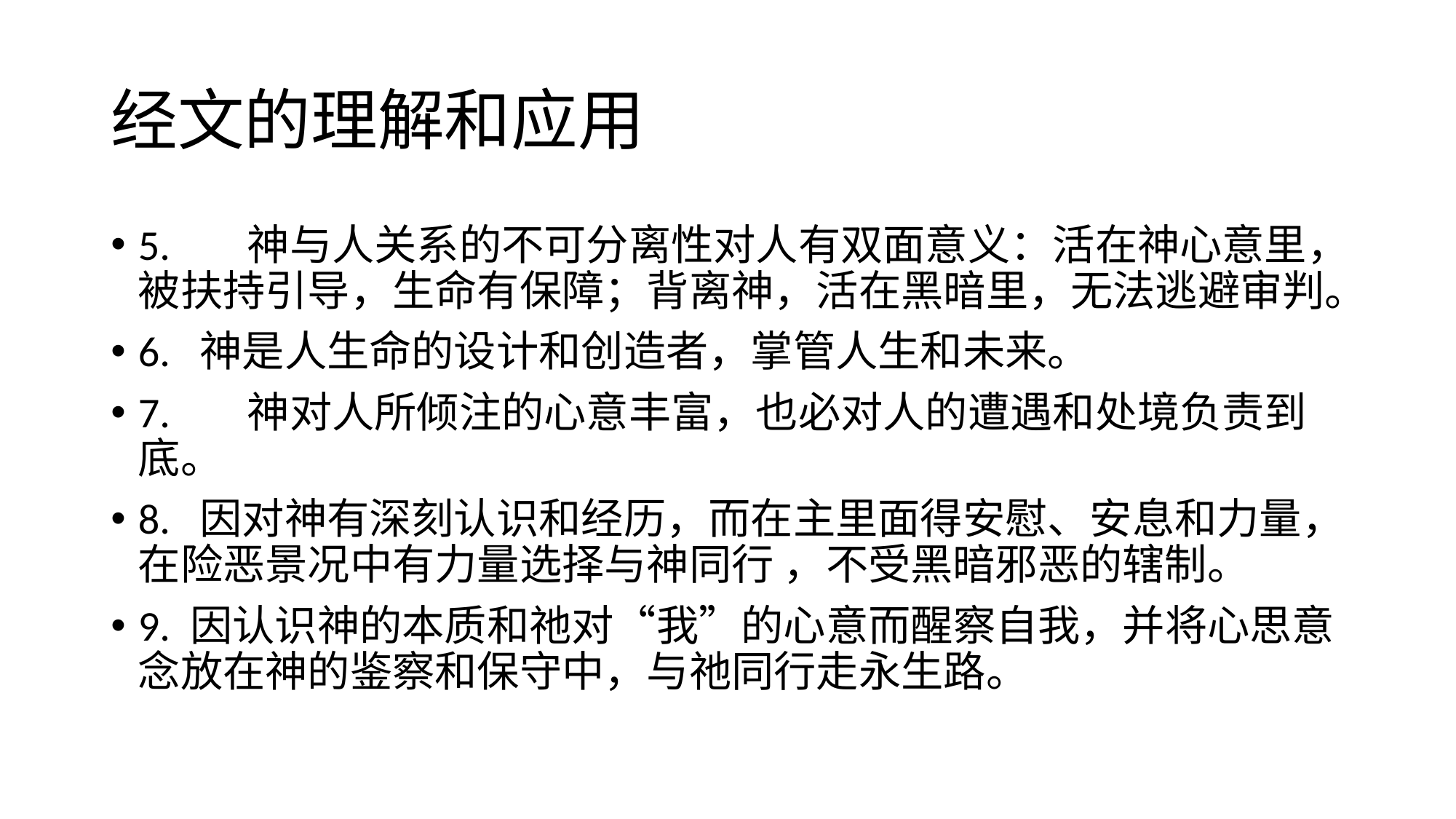

# 经文的理解和应用
5.	神与人关系的不可分离性对人有双面意义：活在神心意里，被扶持引导，生命有保障；背离神，活在黑暗里，无法逃避审判。
6.  神是人生命的设计和创造者，掌管人生和未来。
7.	神对人所倾注的心意丰富，也必对人的遭遇和处境负责到底。
8.  因对神有深刻认识和经历，而在主里面得安慰、安息和力量，在险恶景况中有力量选择与神同行 ，不受黑暗邪恶的辖制。
9. 因认识神的本质和祂对“我”的心意而醒察自我，并将心思意念放在神的鉴察和保守中，与祂同行走永生路。